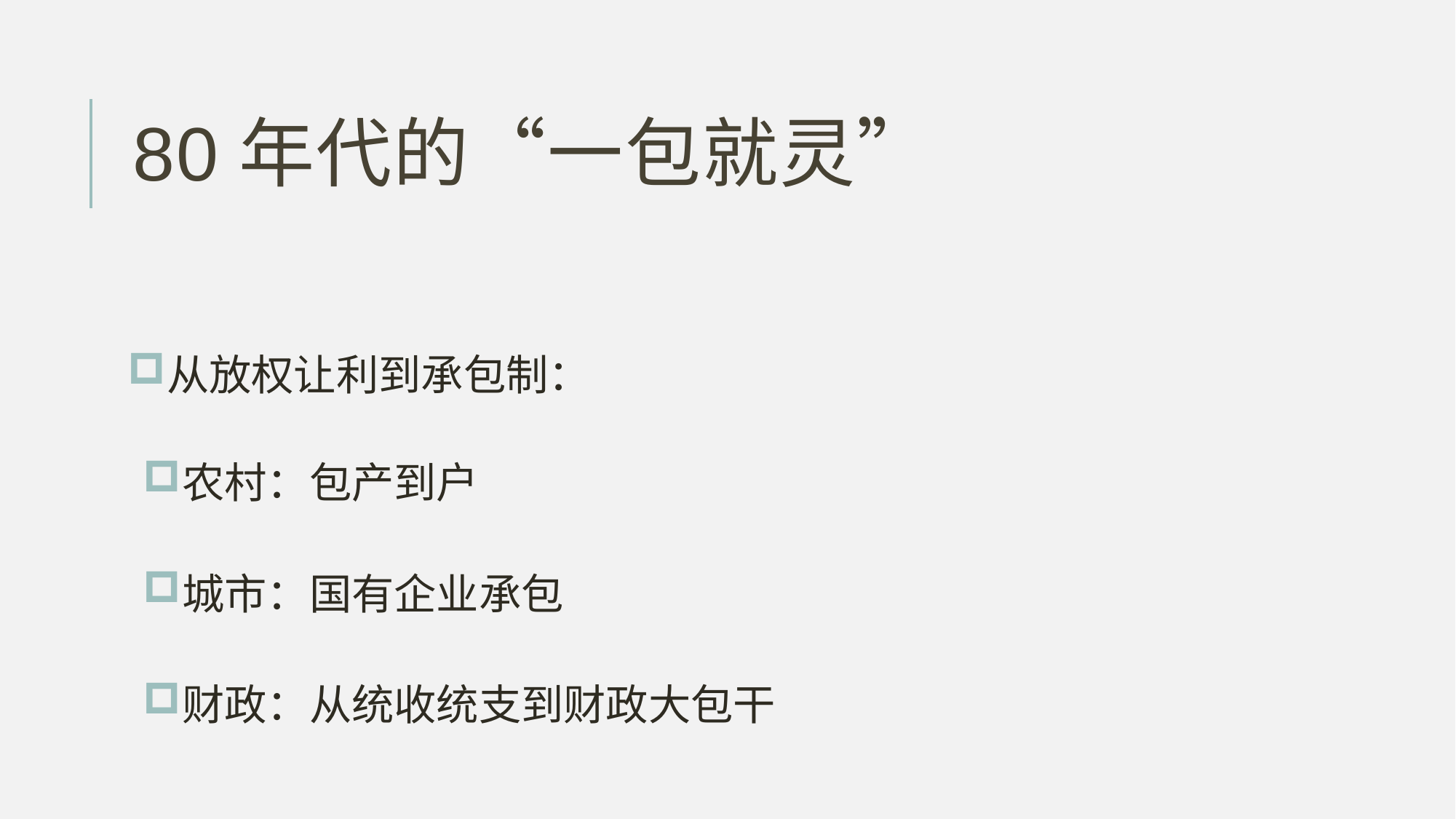

# 80年代的“一包就灵”
从放权让利到承包制：
农村：包产到户
城市：国有企业承包
财政：从统收统支到财政大包干